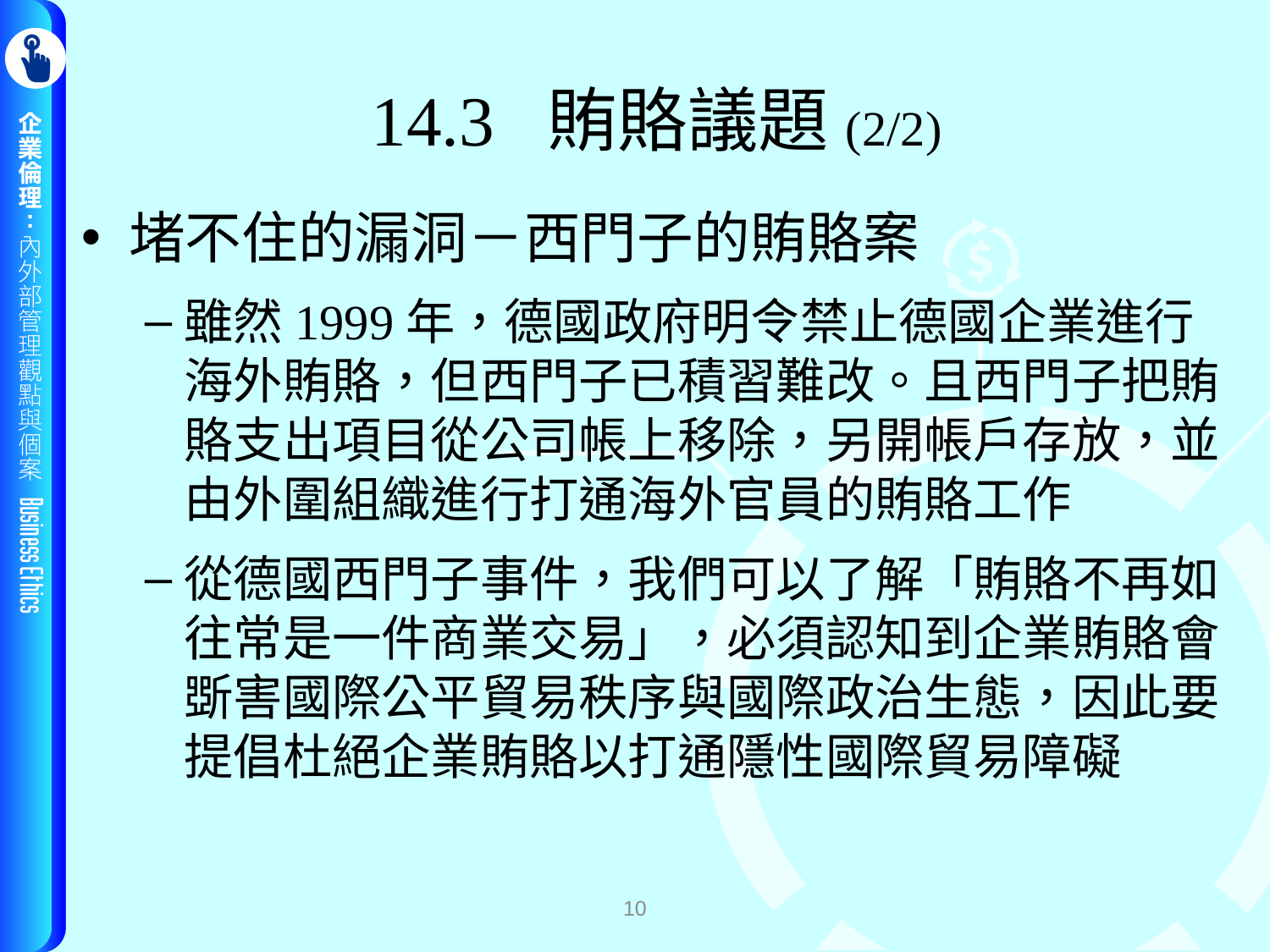

# 14.3  賄賂議題(2/2)
堵不住的漏洞－西門子的賄賂案
雖然1999年，德國政府明令禁止德國企業進行海外賄賂，但西門子已積習難改。且西門子把賄賂支出項目從公司帳上移除，另開帳戶存放，並由外圍組織進行打通海外官員的賄賂工作
從德國西門子事件，我們可以了解「賄賂不再如往常是一件商業交易」，必須認知到企業賄賂會斲害國際公平貿易秩序與國際政治生態，因此要提倡杜絕企業賄賂以打通隱性國際貿易障礙
10